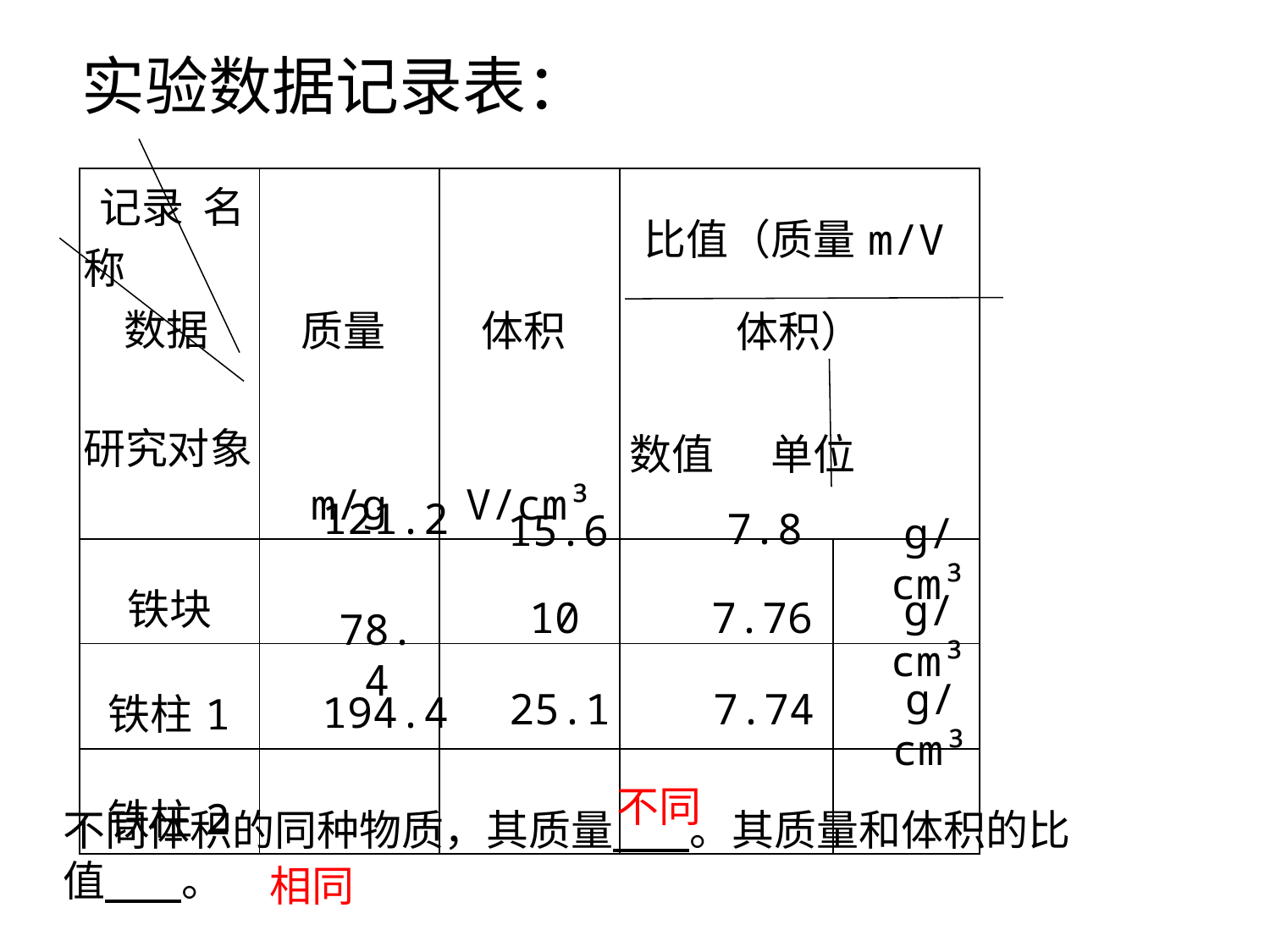

实验数据记录表：
| 记录 名称 数据 研究对象 | 质量m/g | 体积V/cm³ | 比值（质量m/V体积） 数值 单位 |  |
| --- | --- | --- | --- | --- |
| 铁块 |  |  |  |  |
| 铁柱1 |  |  |  |  |
| 铁柱2 |  |  |  |  |
121.2
7.8
15.6

g/cm³

g/cm³

10

7.76
78.4
g/cm³

25.1

7.74
194.4
不同
不同体积的同种物质，其质量        。其质量和体积的比值        。
相同